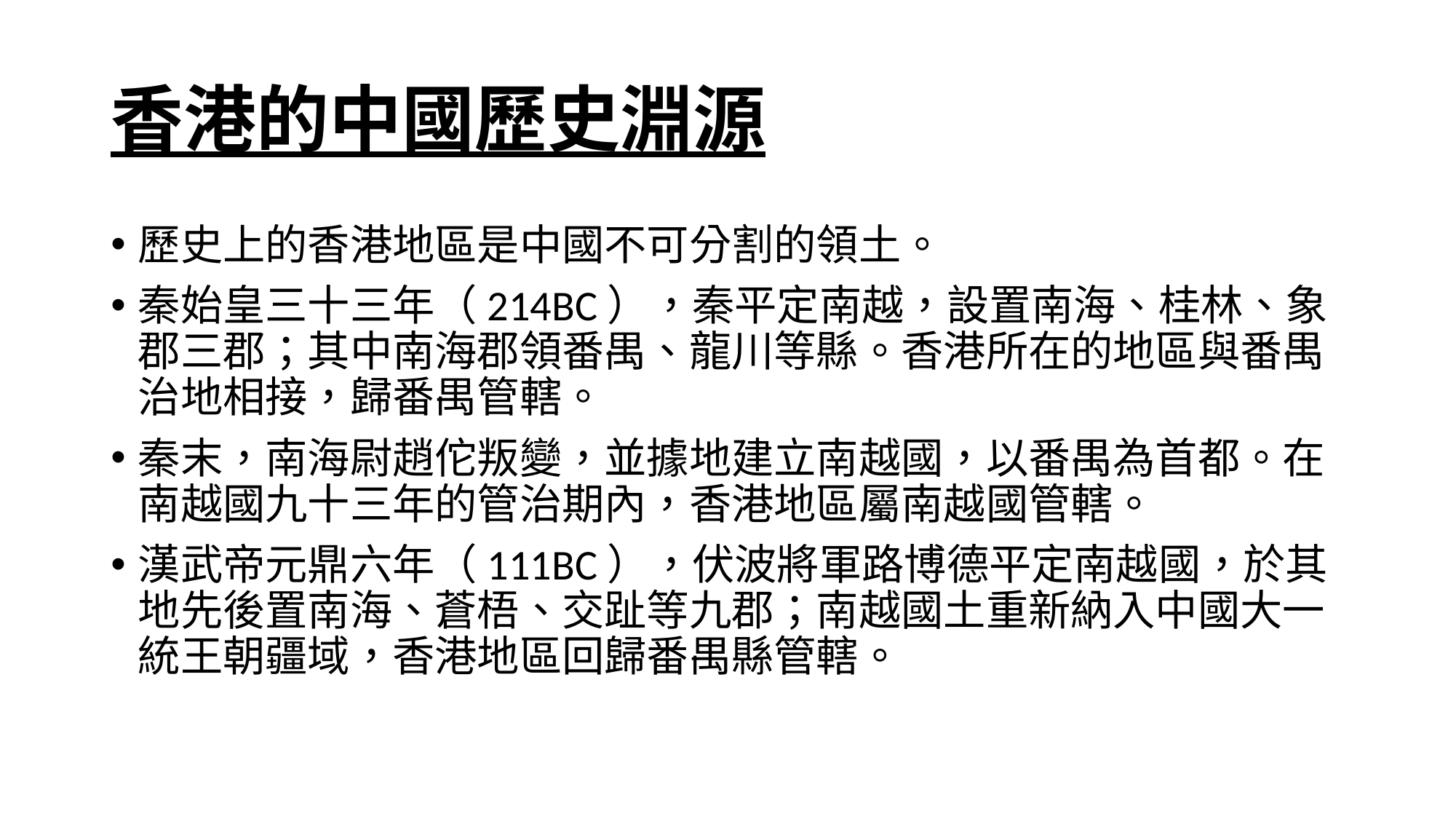

# 香港的中國歷史淵源
歷史上的香港地區是中國不可分割的領土。
秦始皇三十三年（214BC），秦平定南越，設置南海、桂林、象郡三郡；其中南海郡領番禺、龍川等縣。香港所在的地區與番禺治地相接，歸番禺管轄。
秦末，南海尉趙佗叛變，並據地建立南越國，以番禺為首都。在南越國九十三年的管治期內，香港地區屬南越國管轄。
漢武帝元鼎六年（111BC），伏波將軍路博德平定南越國，於其地先後置南海、蒼梧、交趾等九郡；南越國土重新納入中國大一統王朝疆域，香港地區回歸番禺縣管轄。